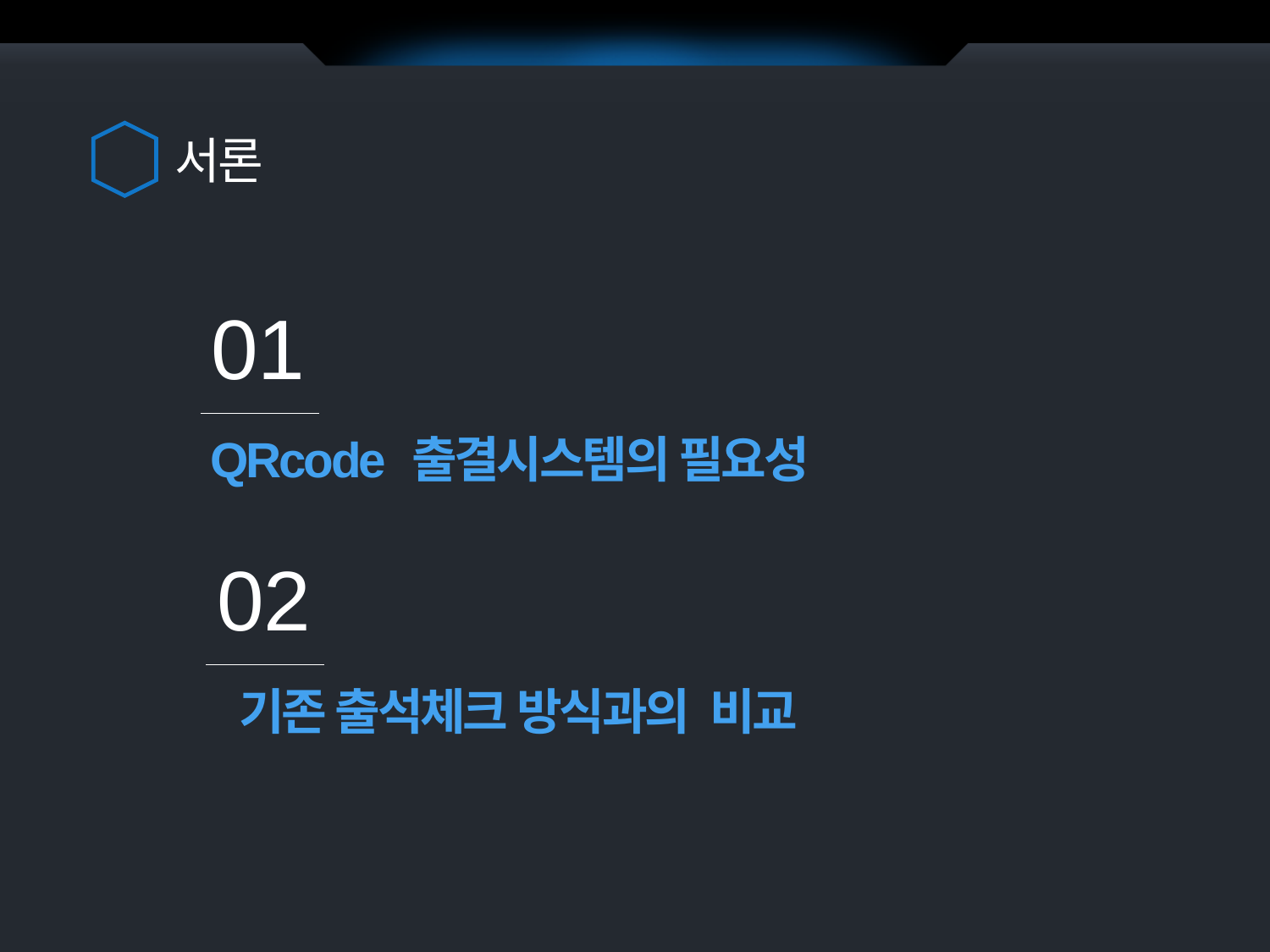

서론

01
QRcode 출결시스템의 필요성
02
기존 출석체크 방식과의  비교